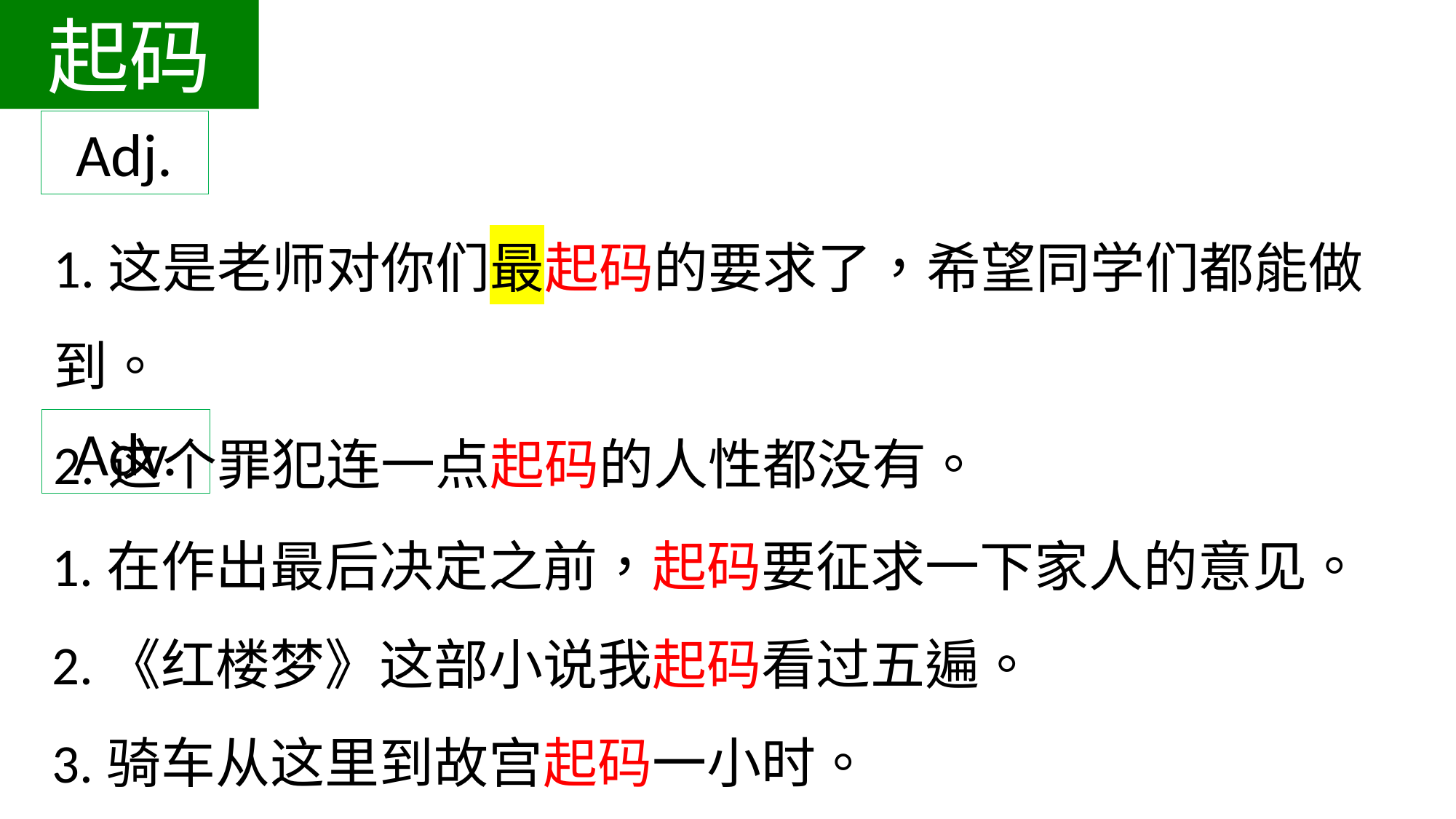

起码
Adj.
1.这是老师对你们最起码的要求了，希望同学们都能做到。
2.这个罪犯连一点起码的人性都没有。
Adv.
1.在作出最后决定之前，起码要征求一下家人的意见。
2.《红楼梦》这部小说我起码看过五遍。
3.骑车从这里到故宫起码一小时。